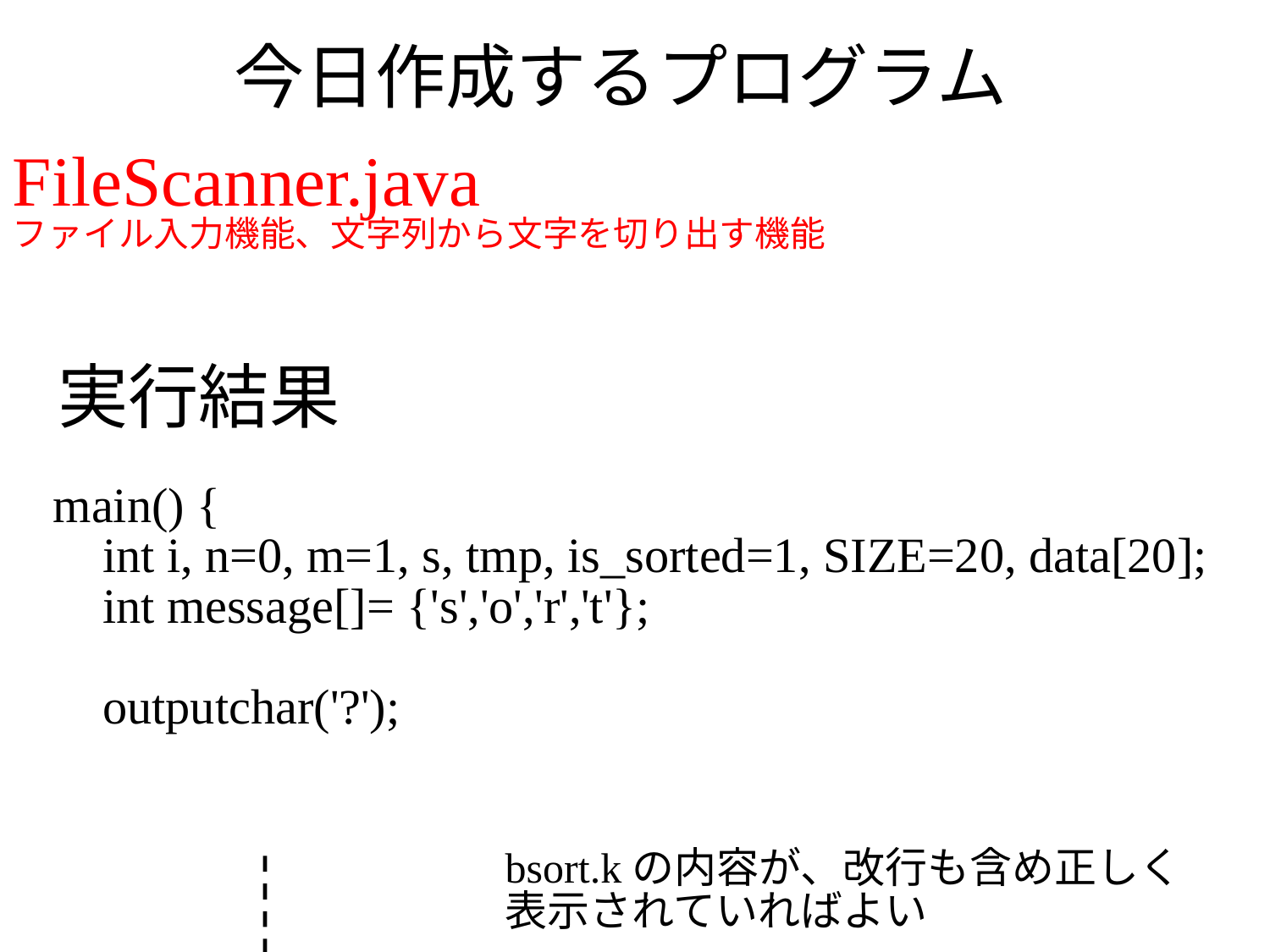

今日作成するプログラム
FileScanner.java
ファイル入力機能、文字列から文字を切り出す機能
実行結果
main() {
    int i, n=0, m=1, s, tmp, is_sorted=1, SIZE=20, data[20];
    int message[]= {'s','o','r','t'};

    outputchar('?');
bsort.kの内容が、改行も含め正しく
表示されていればよい